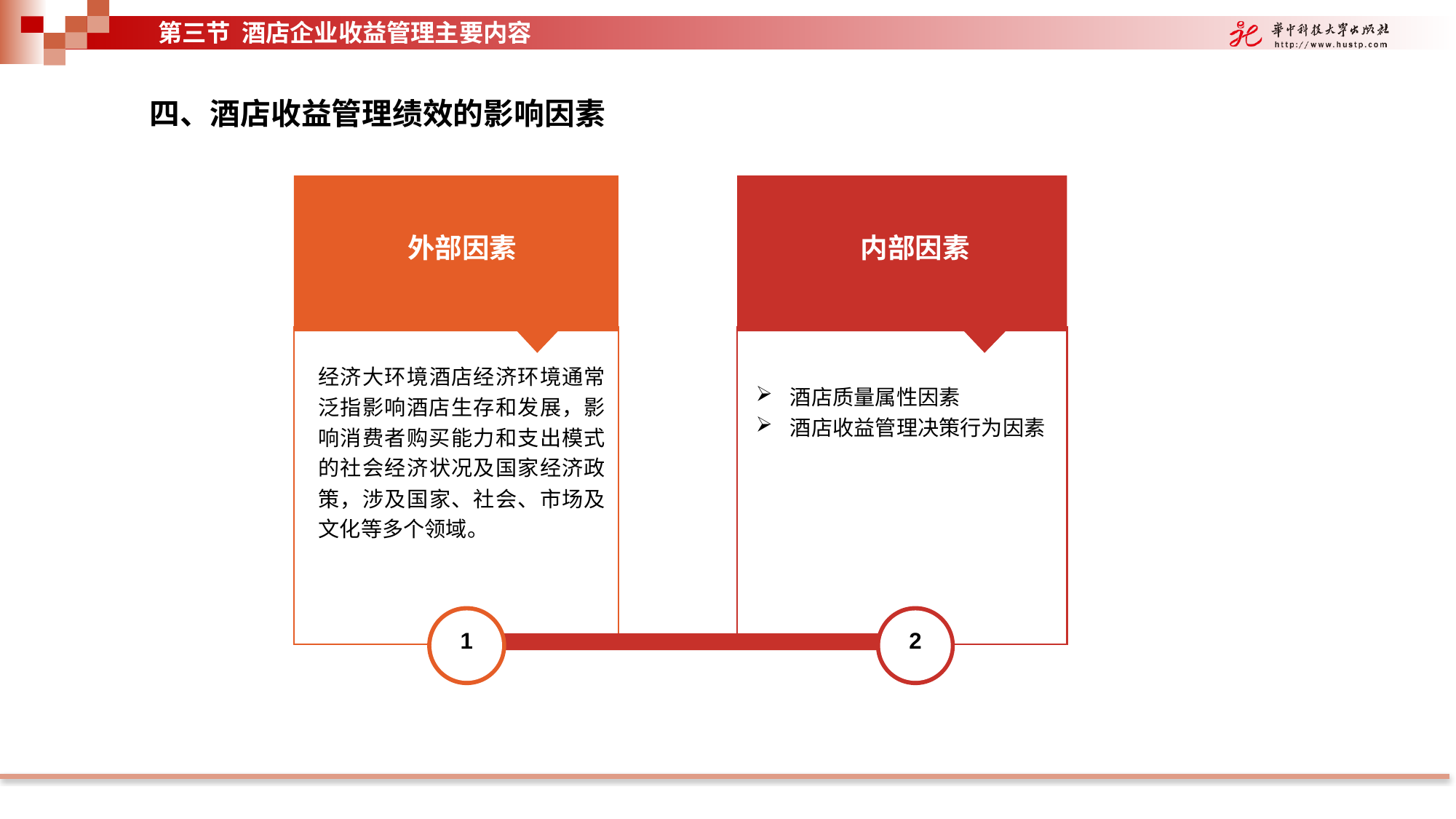

第三节  酒店企业收益管理主要内容
四、酒店收益管理绩效的影响因素

外部因素
内部因素

经济大环境酒店经济环境通常泛指影响酒店生存和发展，影响消费者购买能力和支出模式的社会经济状况及国家经济政策，涉及国家、社会、市场及文化等多个领域。
酒店质量属性因素
酒店收益管理决策行为因素

1

2